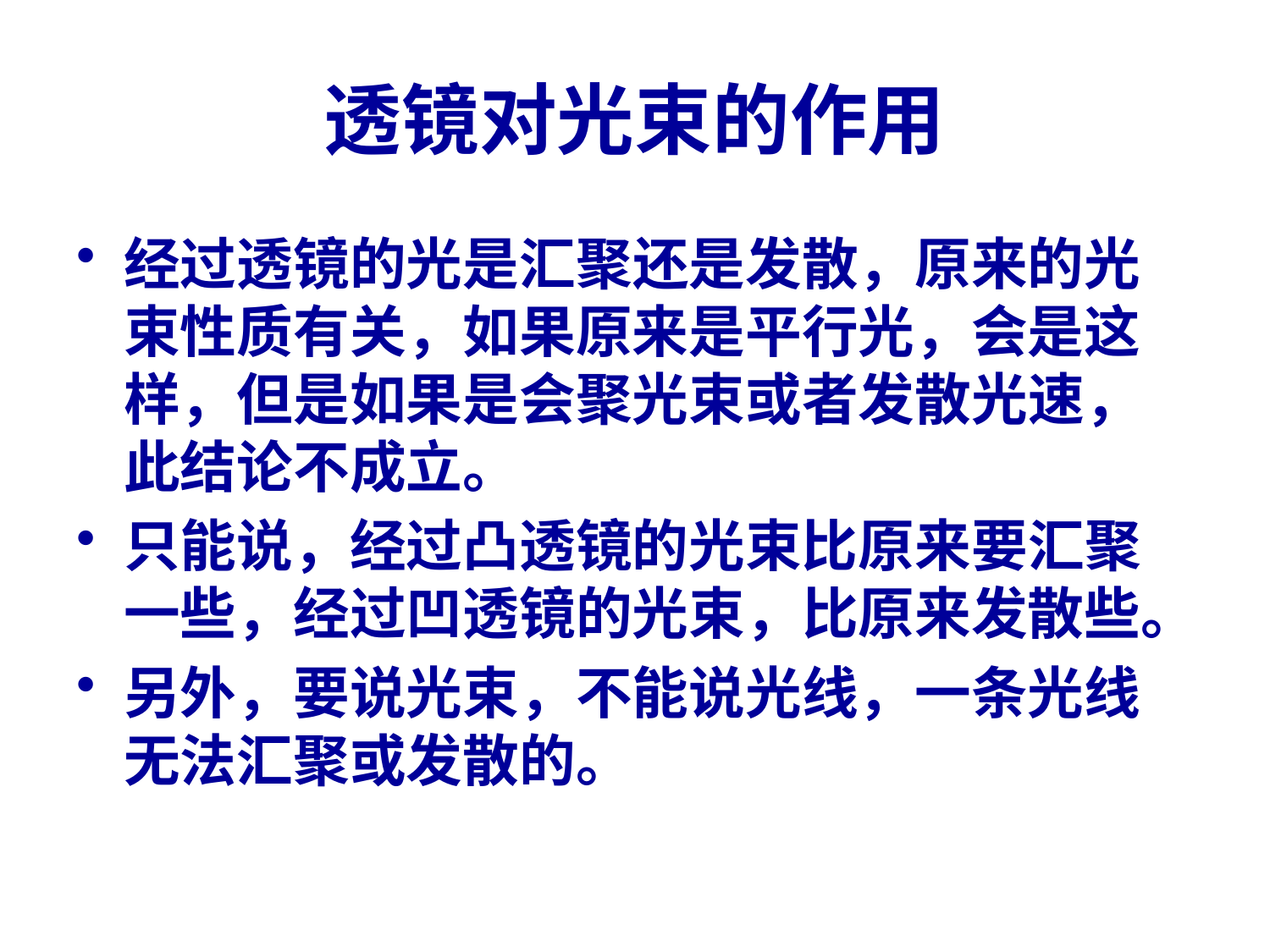

# 透镜对光束的作用
经过透镜的光是汇聚还是发散，原来的光束性质有关，如果原来是平行光，会是这样，但是如果是会聚光束或者发散光速，此结论不成立。
只能说，经过凸透镜的光束比原来要汇聚一些，经过凹透镜的光束，比原来发散些。
另外，要说光束，不能说光线，一条光线无法汇聚或发散的。